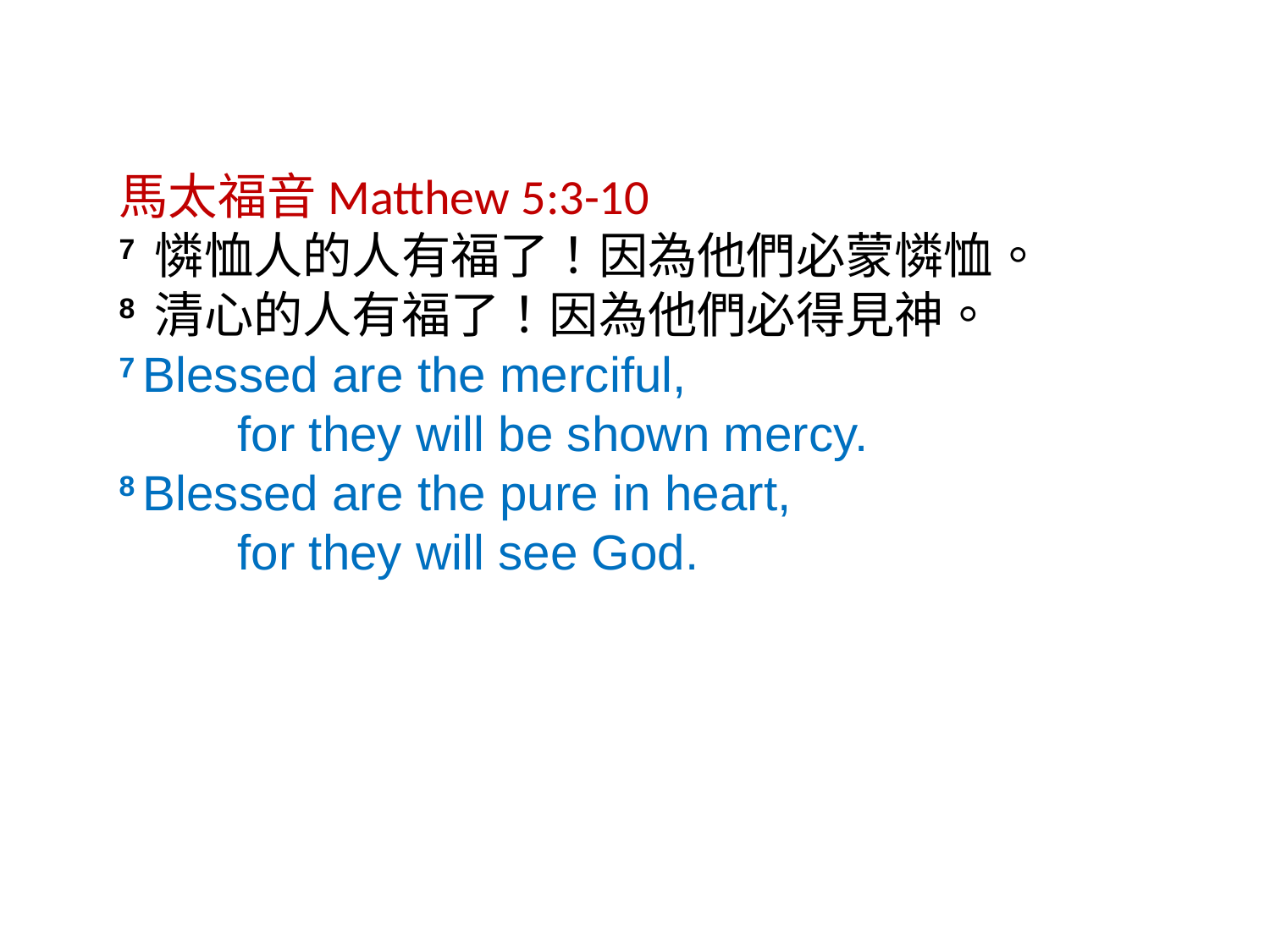

馬太福音Matthew 5:3-10
7 憐恤人的人有福了！因為他們必蒙憐恤。
8 清心的人有福了！因為他們必得見神。
7 Blessed are the merciful,
    for they will be shown mercy.
8 Blessed are the pure in heart,
    for they will see God.